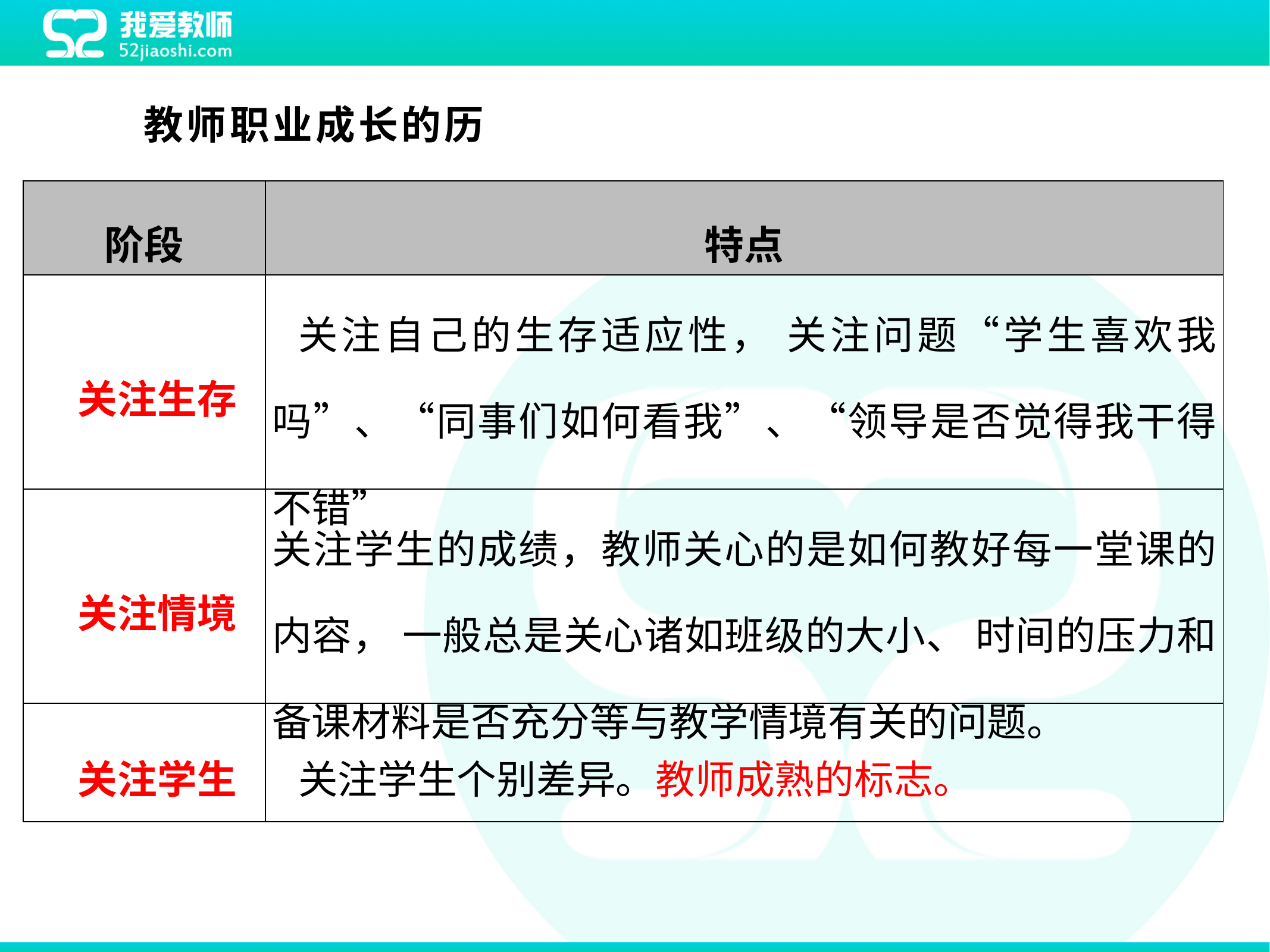

教师职业成长的历程
| 阶段 | 特点 |
| --- | --- |
| 关注生存 | 关注自己的生存适应性， 关注问题“学生喜欢我吗”、“同事们如何看我”、“领导是否觉得我干得不错” |
| 关注情境 | 关注学生的成绩，教师关心的是如何教好每一堂课的内容， 一般总是关心诸如班级的大小、 时间的压力和备课材料是否充分等与教学情境有关的问题。 |
| 关注学生 | 关注学生个别差异。教师成熟的标志。 |